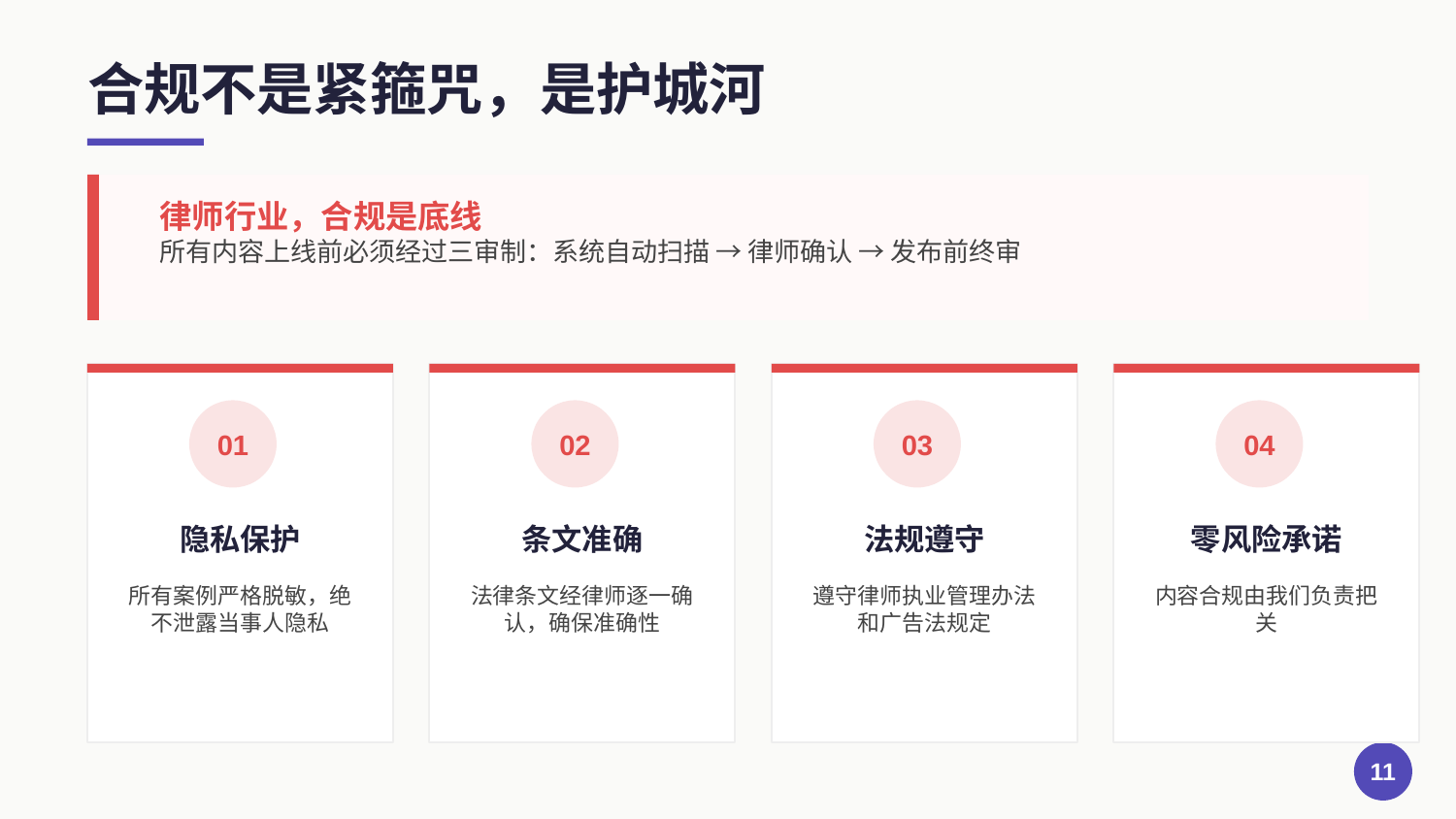

合规不是紧箍咒，是护城河

律师行业，合规是底线
所有内容上线前必须经过三审制：系统自动扫描 → 律师确认 → 发布前终审

01

02

03

04
隐私保护
条文准确
法规遵守
零风险承诺
所有案例严格脱敏，绝不泄露当事人隐私
法律条文经律师逐一确认，确保准确性
遵守律师执业管理办法和广告法规定
内容合规由我们负责把关

11